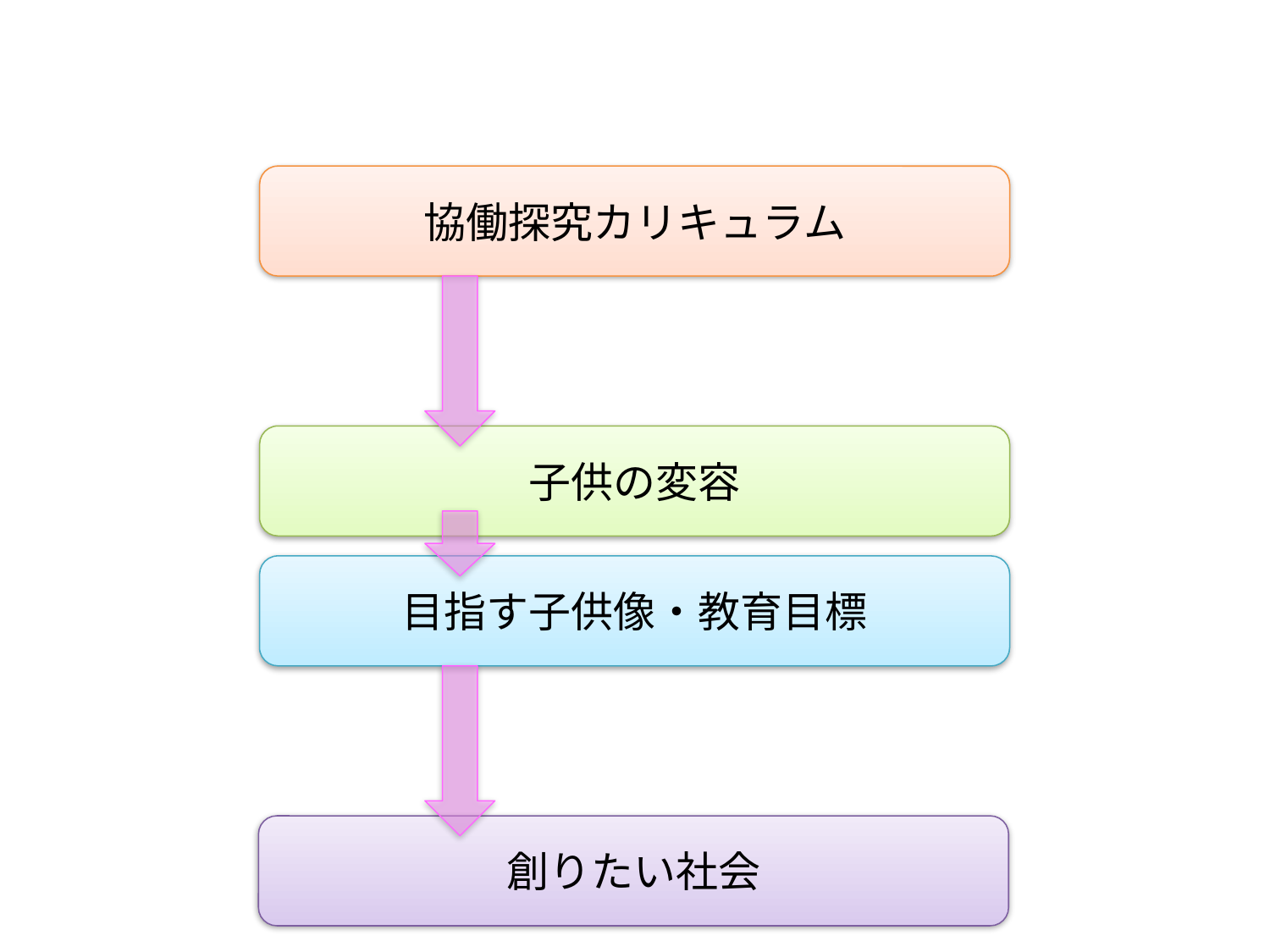

協働探究カリキュラム

子供の変容

目指す子供像・教育目標

創りたい社会